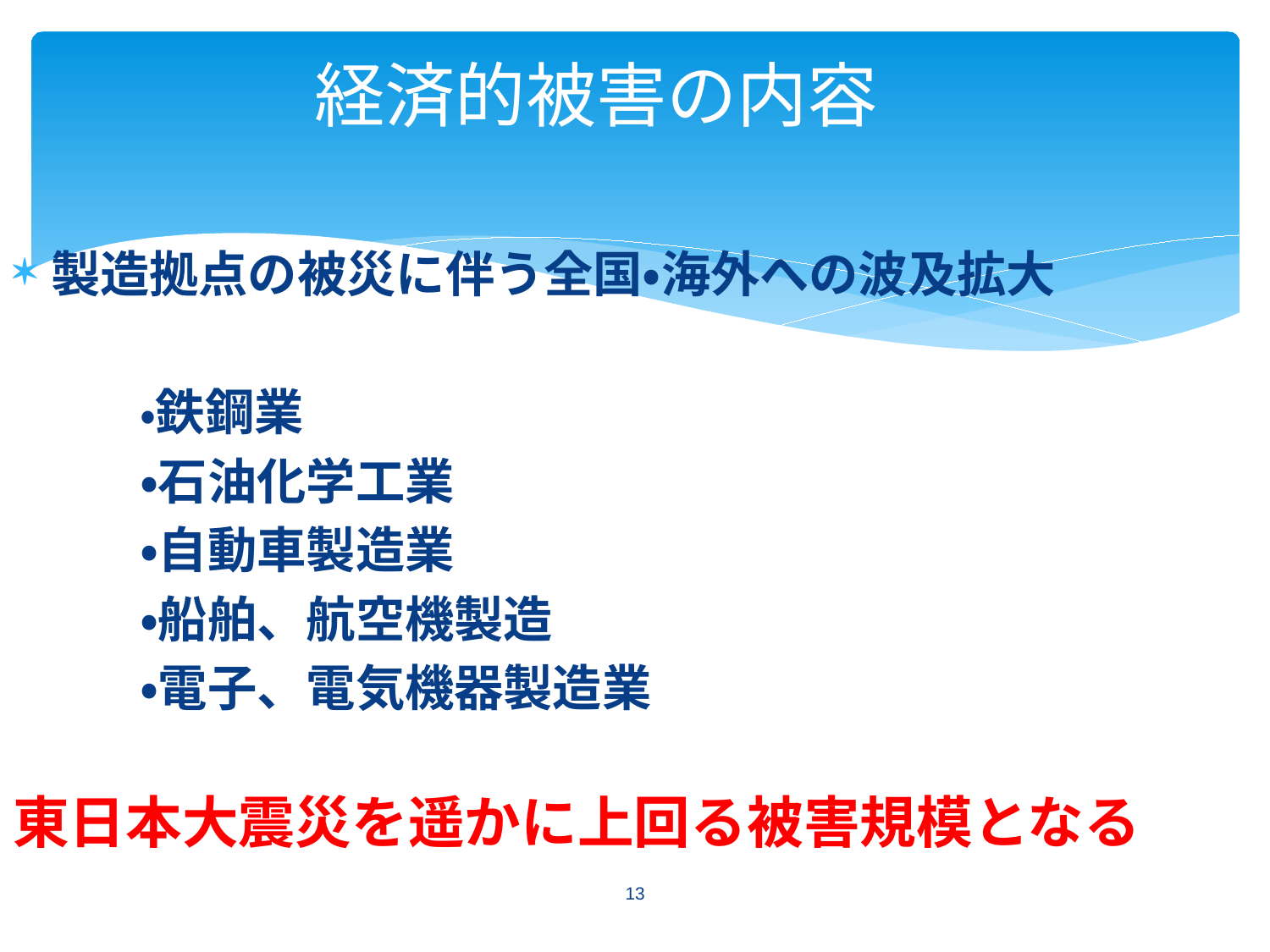

# 経済的被害の内容

製造拠点の被災に伴う全国・海外への波及拡大

	・鉄鋼業
	・石油化学工業
	・自動車製造業
	・船舶、航空機製造
	・電子、電気機器製造業

東日本大震災を遥かに上回る被害規模となる
13